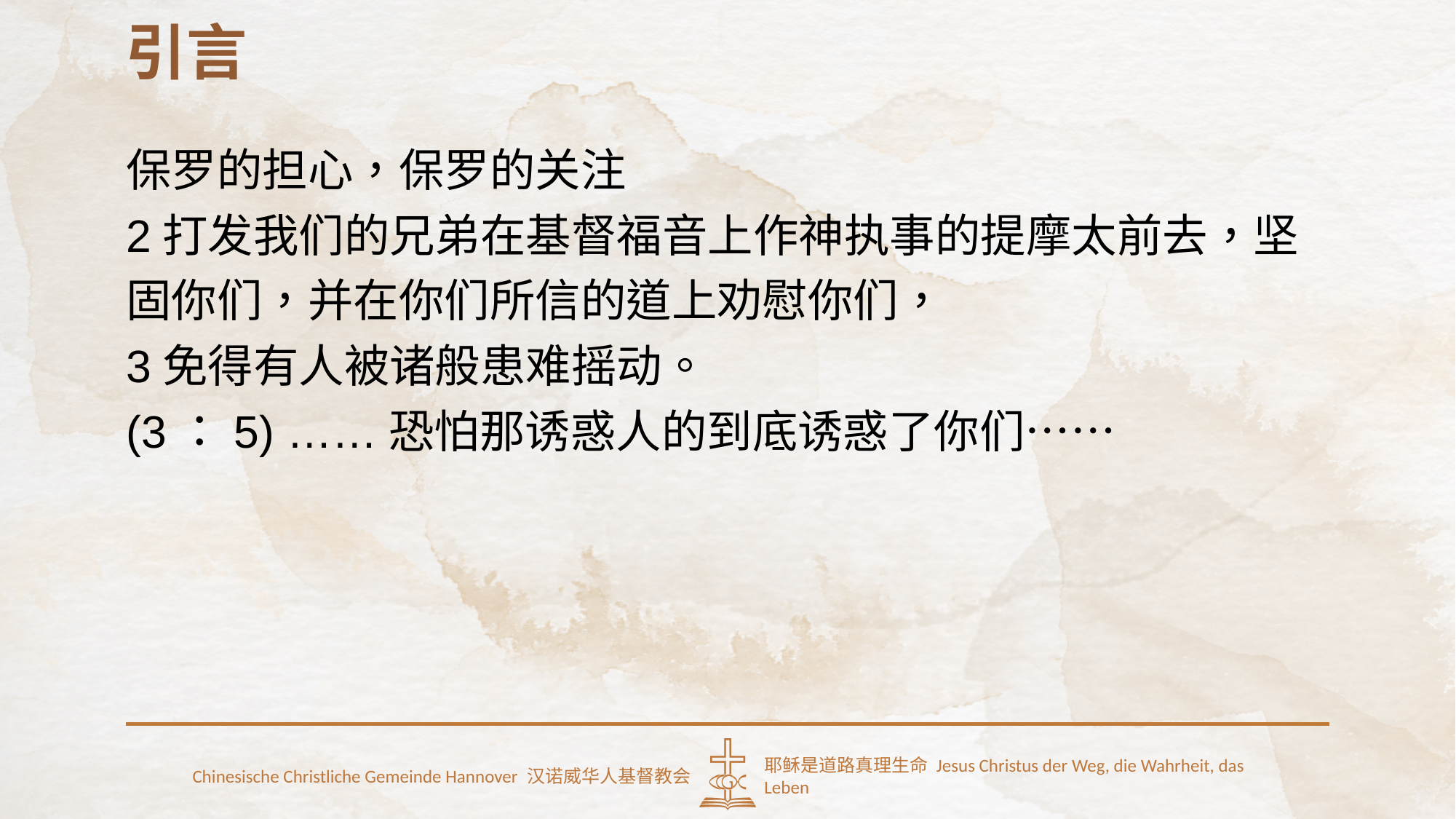

引言
保罗的担心，保罗的关注
2打发我们的兄弟在基督福音上作神执事的提摩太前去，坚固你们，并在你们所信的道上劝慰你们，
3免得有人被诸般患难摇动。
(3：5) ……恐怕那诱惑人的到底诱惑了你们……